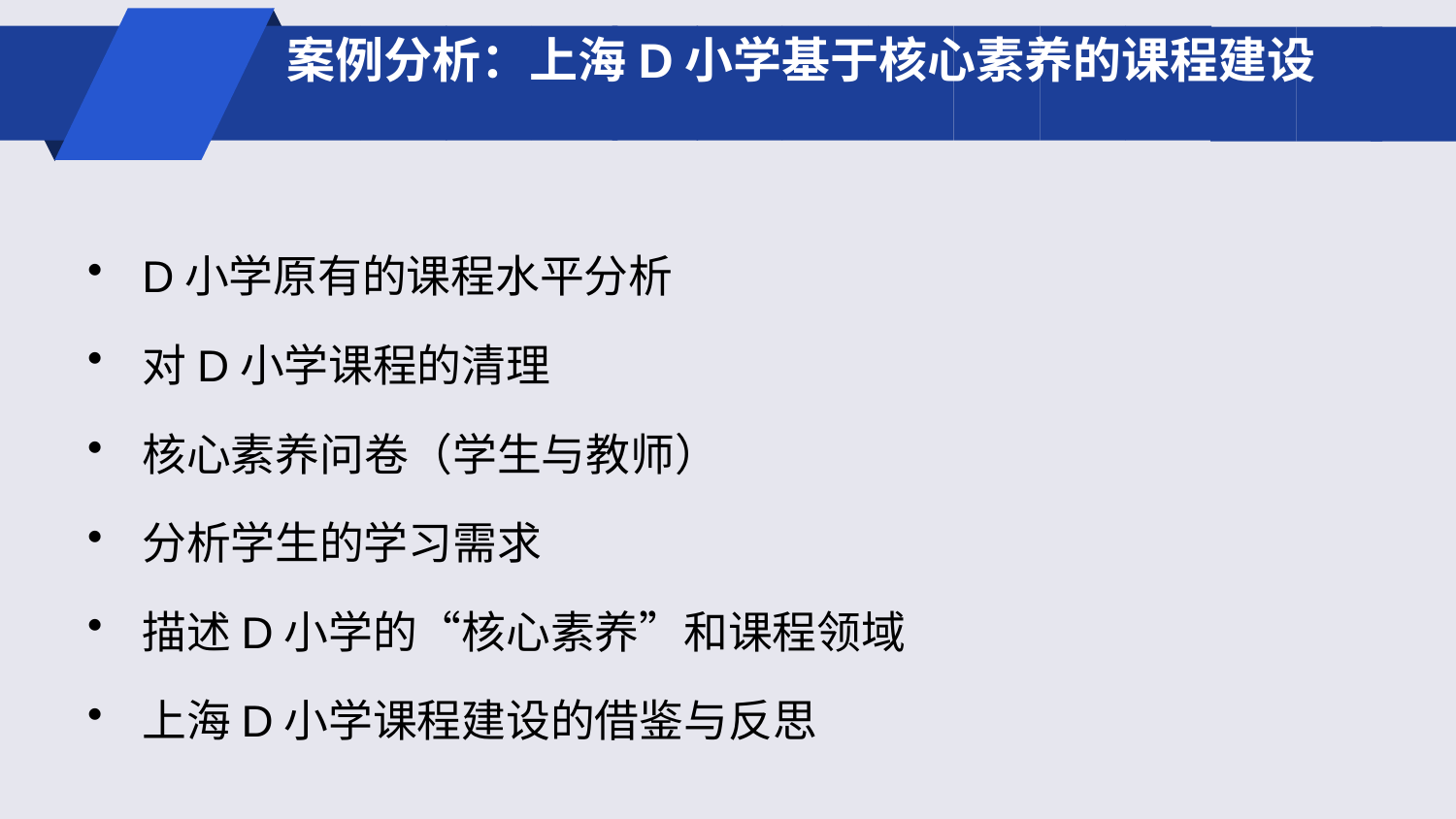

# 案例分析：上海D小学基于核心素养的课程建设
D小学原有的课程水平分析
对D小学课程的清理
核心素养问卷（学生与教师）
分析学生的学习需求
描述D小学的“核心素养”和课程领域
上海D小学课程建设的借鉴与反思